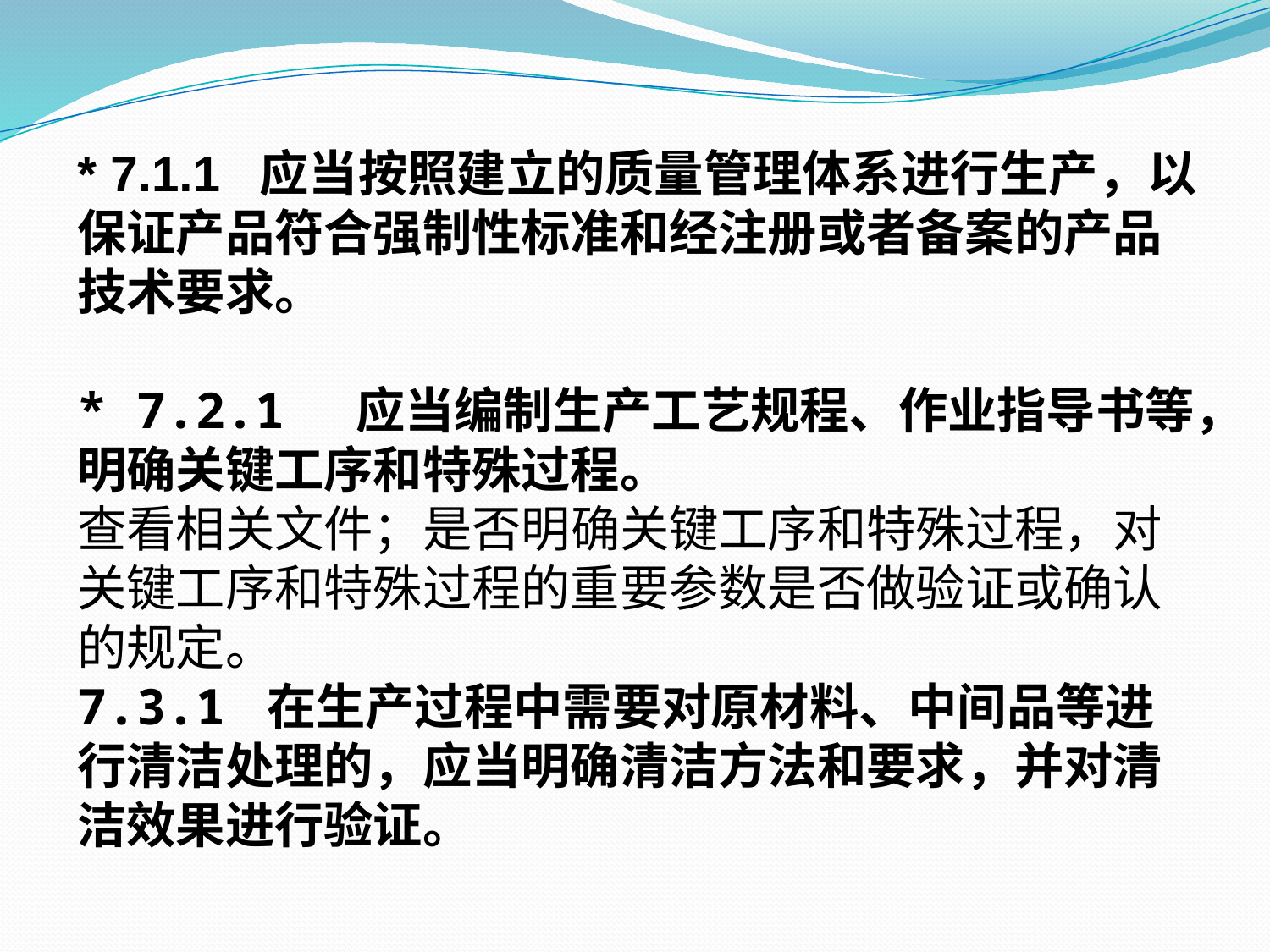

* 7.1.1  应当按照建立的质量管理体系进行生产，以保证产品符合强制性标准和经注册或者备案的产品技术要求。

* 7.2.1  应当编制生产工艺规程、作业指导书等，明确关键工序和特殊过程。
查看相关文件；是否明确关键工序和特殊过程，对关键工序和特殊过程的重要参数是否做验证或确认的规定。
7.3.1 在生产过程中需要对原材料、中间品等进行清洁处理的，应当明确清洁方法和要求，并对清洁效果进行验证。